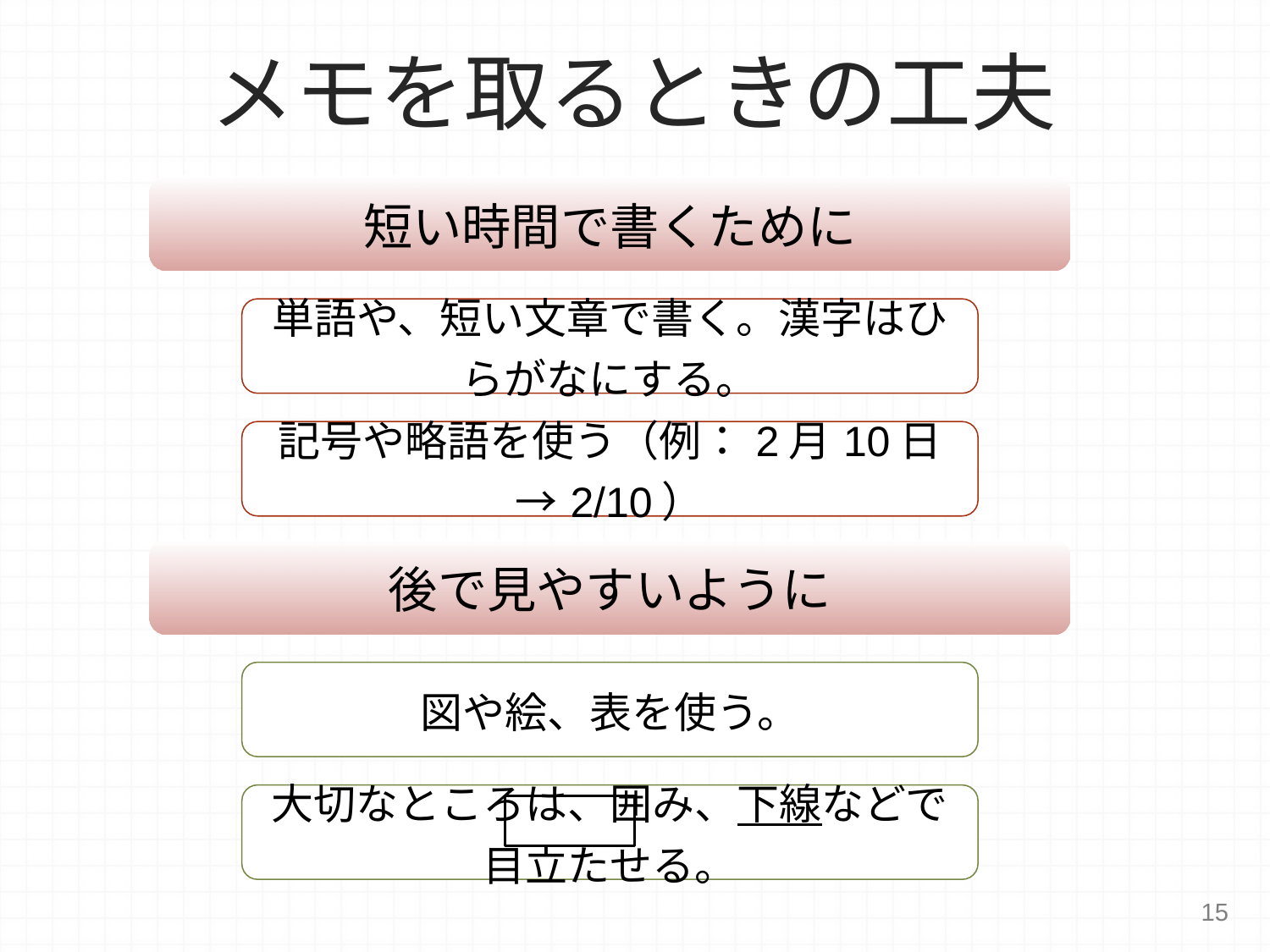

# メモを取るときの工夫
短い時間で書くために
単語や、短い文章で書く。漢字はひらがなにする。
記号や略語を使う（例：2月10日→2/10）
後で見やすいように
図や絵、表を使う。
大切なところは、囲み、下線などで目立たせる。

15